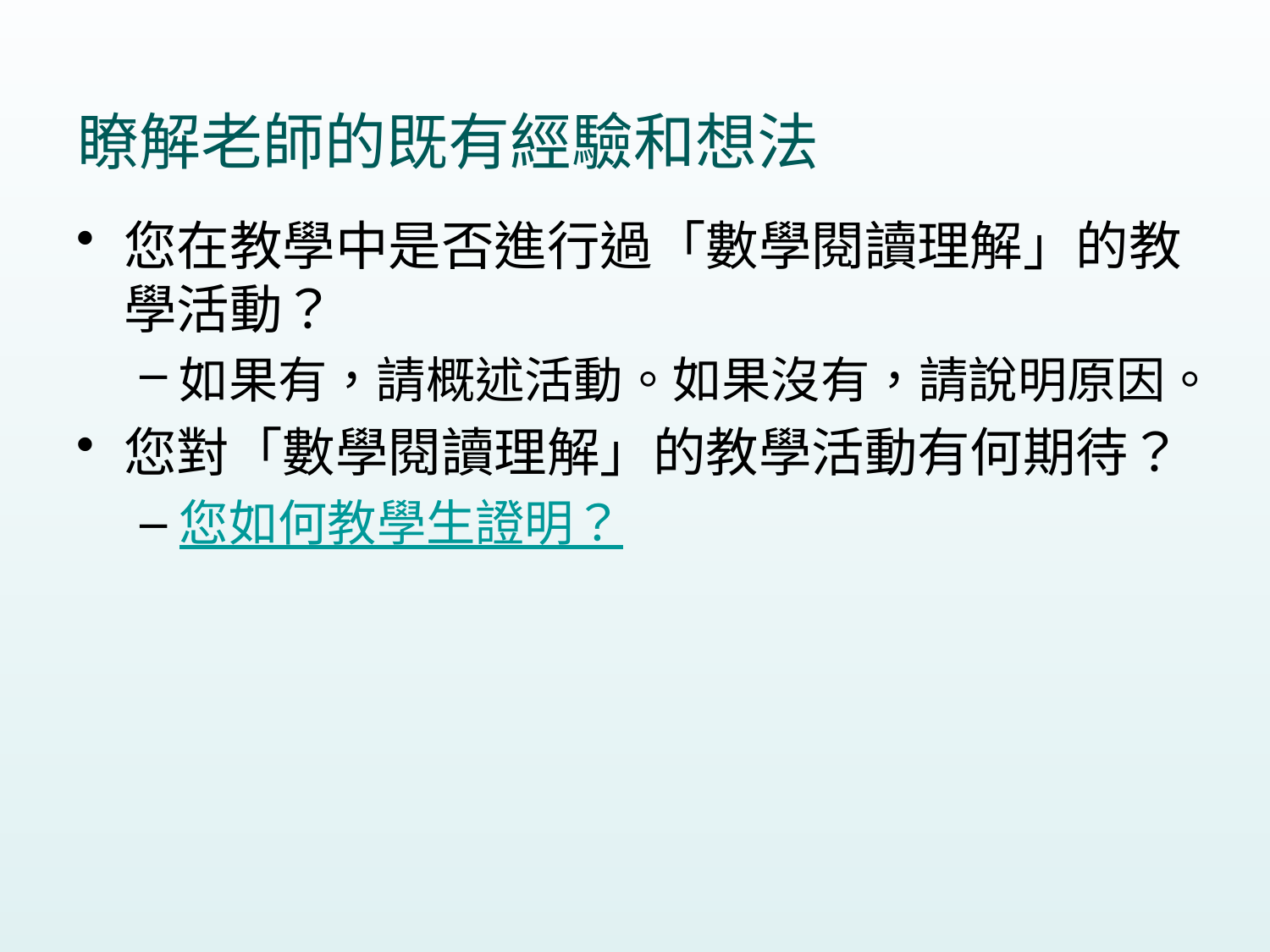

# 瞭解老師的既有經驗和想法
您在教學中是否進行過「數學閱讀理解」的教學活動？
如果有，請概述活動。如果沒有，請說明原因。
您對「數學閱讀理解」的教學活動有何期待？
您如何教學生證明？